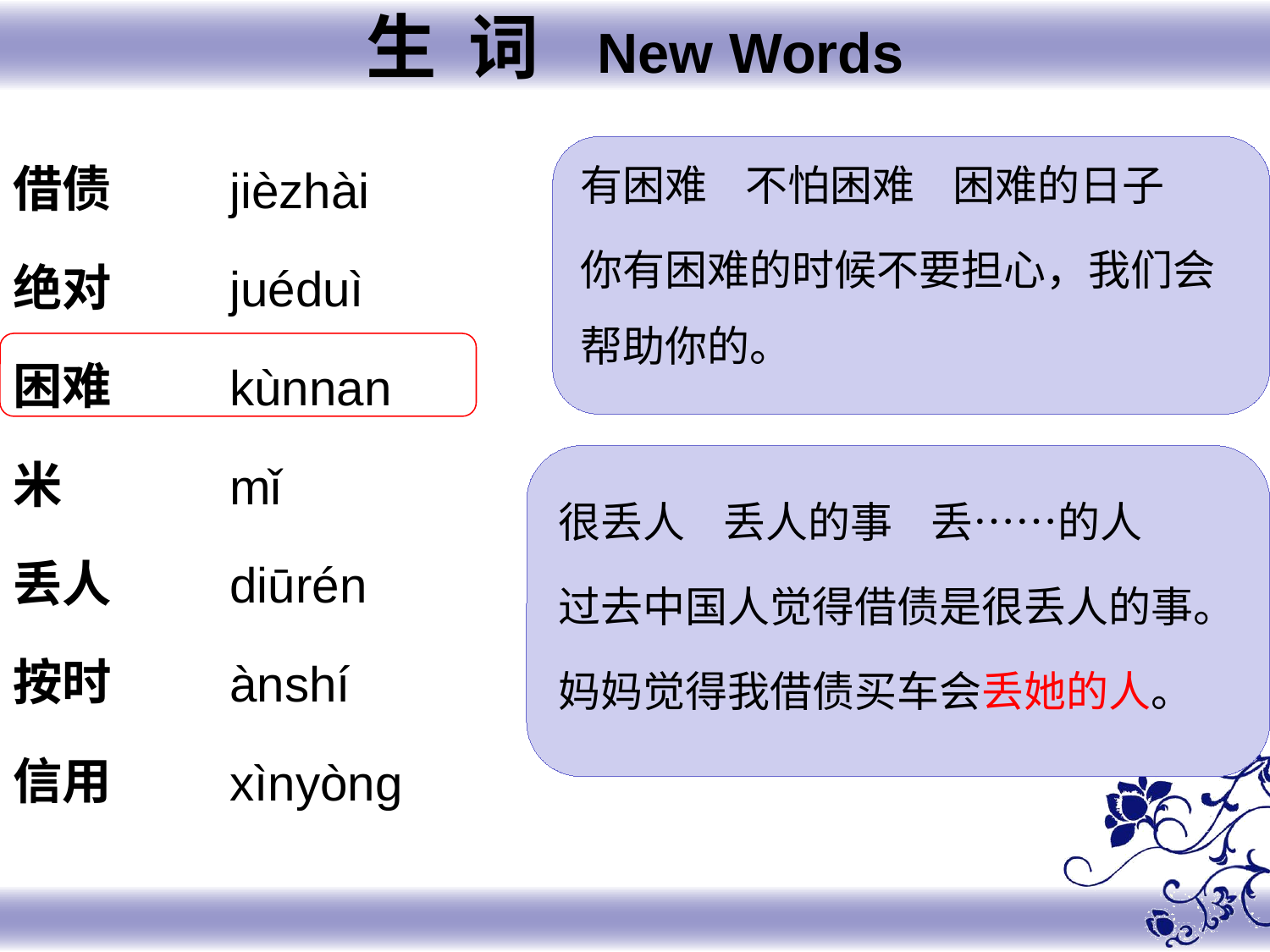

生  词   New Words
借债
绝对
困难
米
丢人
按时
信用
jièzhài
juéduì
kùnnan
mǐ
diūrén
ànshí
xìnyòng

有困难    不怕困难    困难的日子
你有困难的时候不要担心，我们会帮助你的。

很丢人    丢人的事    丢……的人
过去中国人觉得借债是很丢人的事。
妈妈觉得我借债买车会丢她的人。